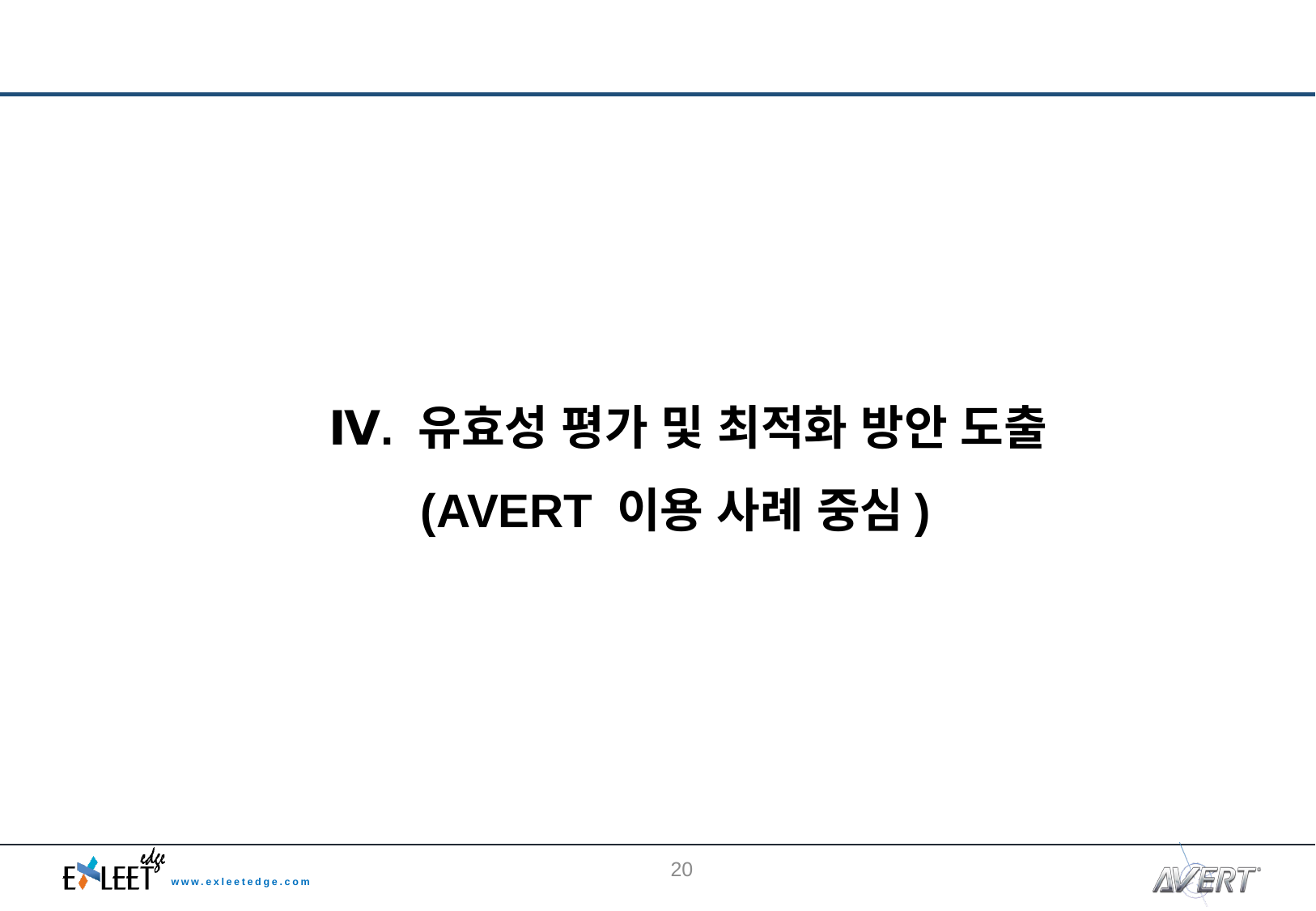

Ⅳ. 유효성 평가 및 최적화 방안 도출
        (AVERT 이용 사례 중심)
20